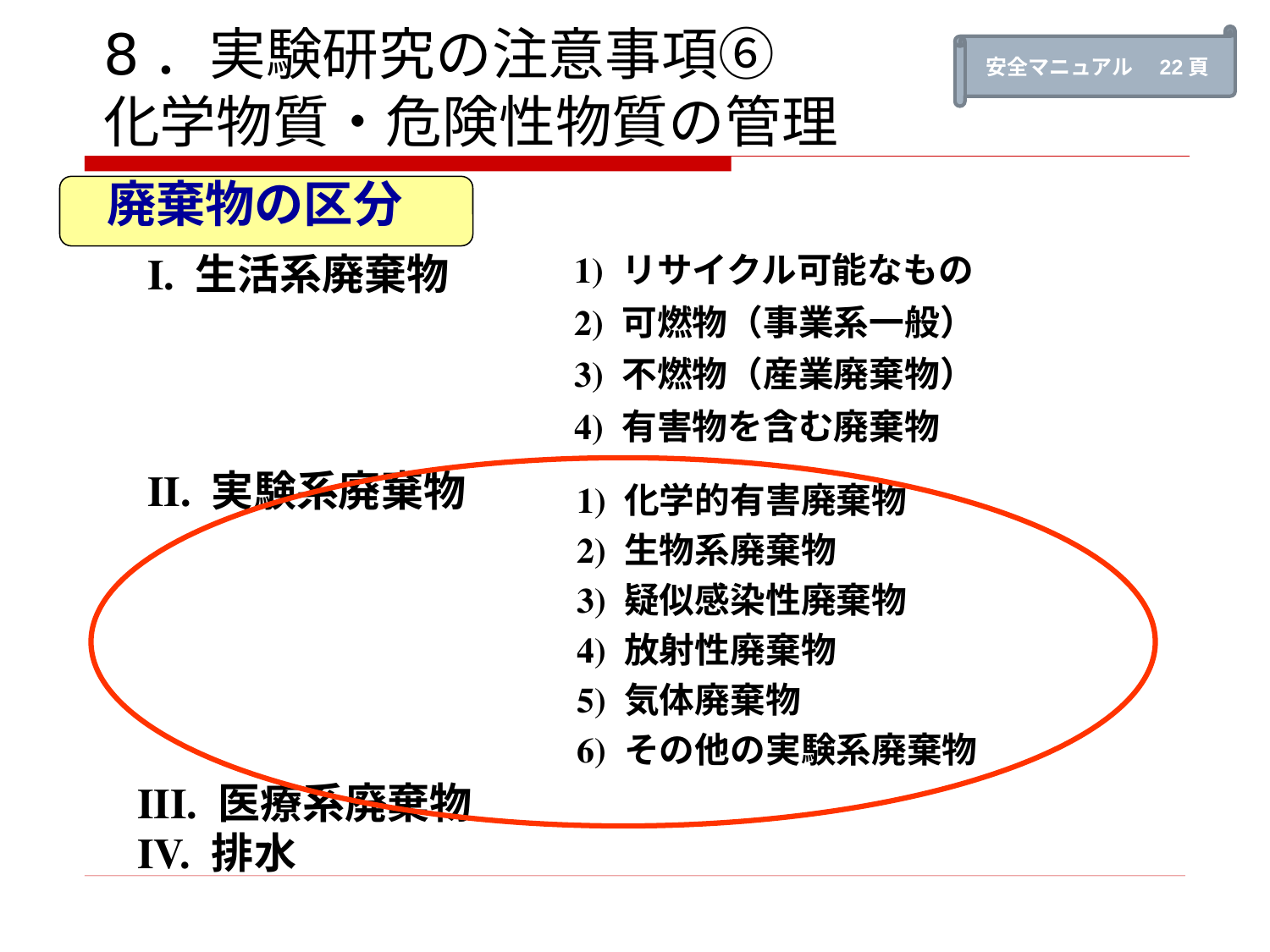

8．実験研究の注意事項⑥
化学物質・危険性物質の管理
安全マニュアル　22頁
廃棄物の区分

I. 生活系廃棄物
1) リサイクル可能なもの
2) 可燃物（事業系一般）
3) 不燃物（産業廃棄物）
4) 有害物を含む廃棄物

II. 実験系廃棄物
1) 化学的有害廃棄物
2) 生物系廃棄物
3) 疑似感染性廃棄物
4) 放射性廃棄物
5) 気体廃棄物
6) その他の実験系廃棄物
III. 医療系廃棄物
IV. 排水